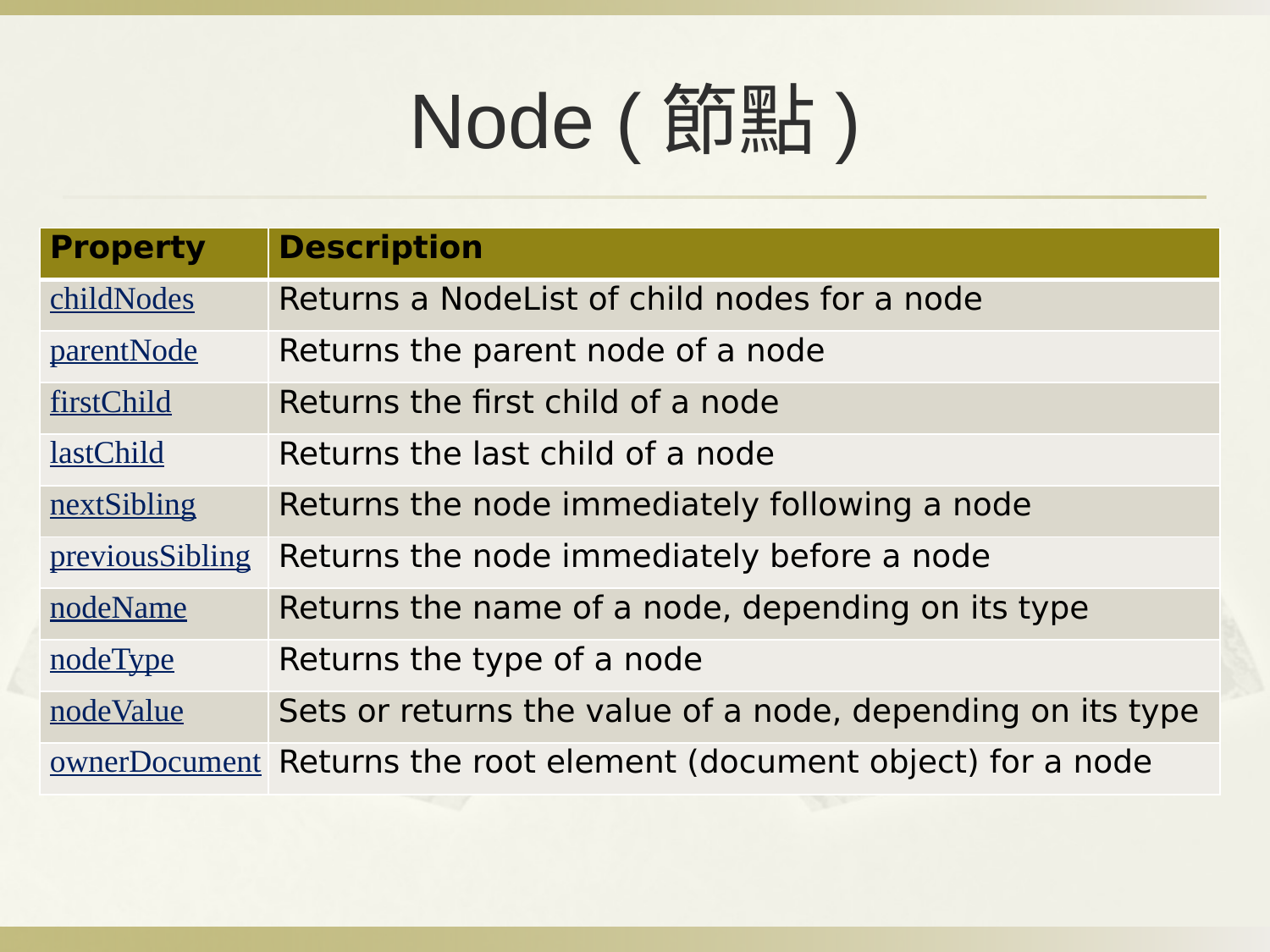

# Node (節點)
| Property | Description |
| --- | --- |
| childNodes | Returns a NodeList of child nodes for a node |
| parentNode | Returns the parent node of a node |
| firstChild | Returns the first child of a node |
| lastChild | Returns the last child of a node |
| nextSibling | Returns the node immediately following a node |
| previousSibling | Returns the node immediately before a node |
| nodeName | Returns the name of a node, depending on its type |
| nodeType | Returns the type of a node |
| nodeValue | Sets or returns the value of a node, depending on its type |
| ownerDocument | Returns the root element (document object) for a node |